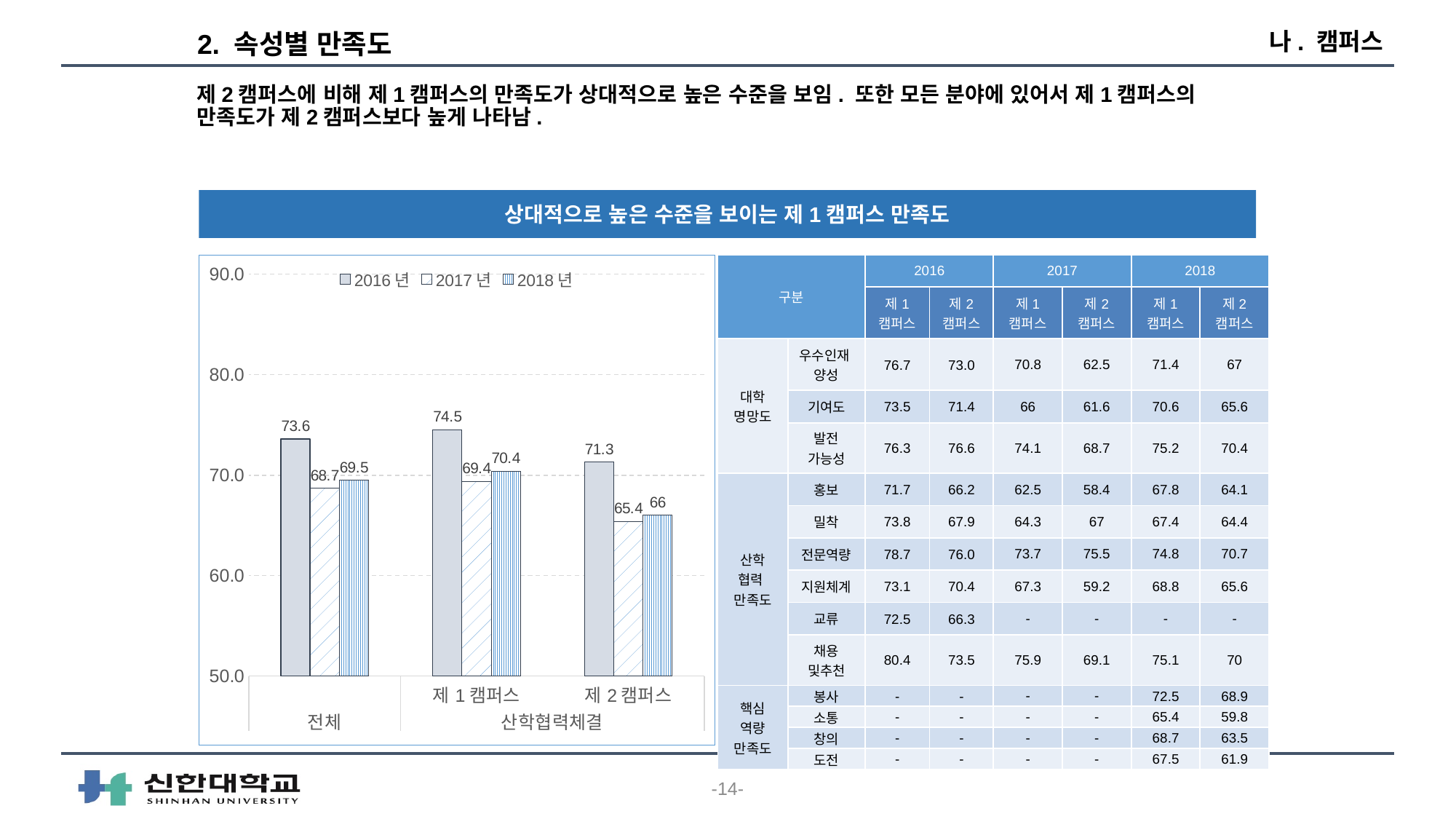

나. 캠퍼스
# 2. 속성별 만족도
제2캠퍼스에 비해 제1캠퍼스의 만족도가 상대적으로 높은 수준을 보임. 또한 모든 분야에 있어서 제1캠퍼스의 만족도가 제2캠퍼스보다 높게 나타남.
상대적으로 높은 수준을 보이는 제1캠퍼스 만족도

### Chart

| Category | 2016년 | 2017년 | 2018년 |
|---|---|---|---|
|  | 73.6 | 68.7 | 69.5 |
| 제1캠퍼스 | 74.5 | 69.4 | 70.4 |
| 제2캠퍼스 | 71.3 | 65.4 | 66.0 |
| 구분 |  | 2016 |  | 2017 |  | 2018 |  |
| --- | --- | --- | --- | --- | --- | --- | --- |
|  |  | 제1 캠퍼스 | 제2 캠퍼스 | 제1 캠퍼스 | 제2 캠퍼스 | 제1 캠퍼스 | 제2 캠퍼스 |
| 대학 명망도 | 우수인재 양성 | 76.7 | 73.0 | 70.8 | 62.5 | 71.4 | 67 |
|  | 기여도 | 73.5 | 71.4 | 66 | 61.6 | 70.6 | 65.6 |
|  | 발전 가능성 | 76.3 | 76.6 | 74.1 | 68.7 | 75.2 | 70.4 |
| 산학 협력 만족도 | 홍보 | 71.7 | 66.2 | 62.5 | 58.4 | 67.8 | 64.1 |
|  | 밀착 | 73.8 | 67.9 | 64.3 | 67 | 67.4 | 64.4 |
|  | 전문역량 | 78.7 | 76.0 | 73.7 | 75.5 | 74.8 | 70.7 |
|  | 지원체계 | 73.1 | 70.4 | 67.3 | 59.2 | 68.8 | 65.6 |
|  | 교류 | 72.5 | 66.3 | - | - | - | - |
|  | 채용 및추천 | 80.4 | 73.5 | 75.9 | 69.1 | 75.1 | 70 |
| 핵심 역량 만족도 | 봉사 | - | - | - | - | 72.5 | 68.9 |
|  | 소통 | - | - | - | - | 65.4 | 59.8 |
|  | 창의 | - | - | - | - | 68.7 | 63.5 |
|  | 도전 | - | - | - | - | 67.5 | 61.9 |
-14-